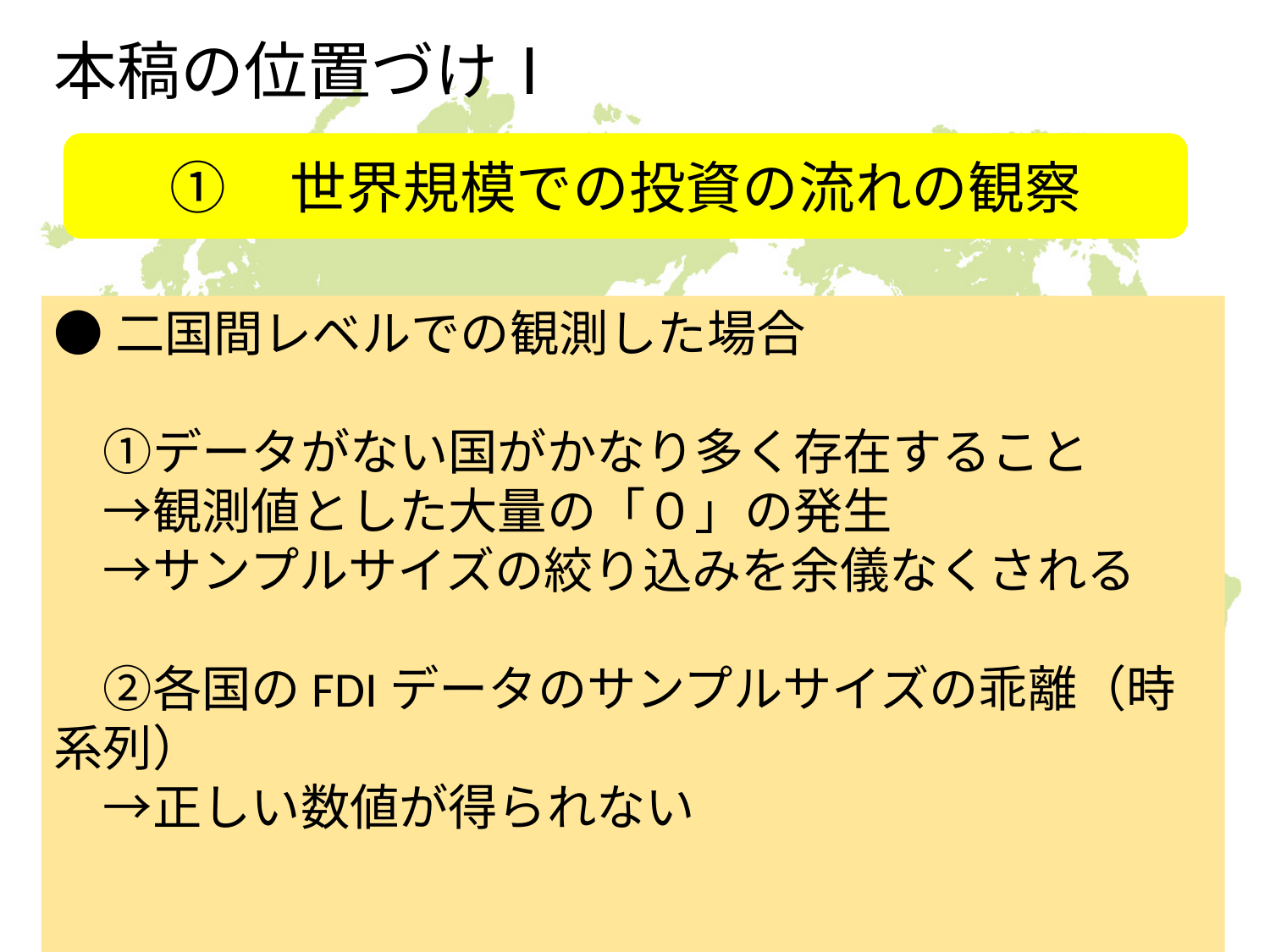

# 本稿の位置づけⅠ
①    世界規模での投資の流れの観察
●二国間レベルでの観測した場合
　①データがない国がかなり多く存在すること
　→観測値とした大量の「０」の発生
　→サンプルサイズの絞り込みを余儀なくされる

　②各国のFDIデータのサンプルサイズの乖離（時系列）
　→正しい数値が得られない